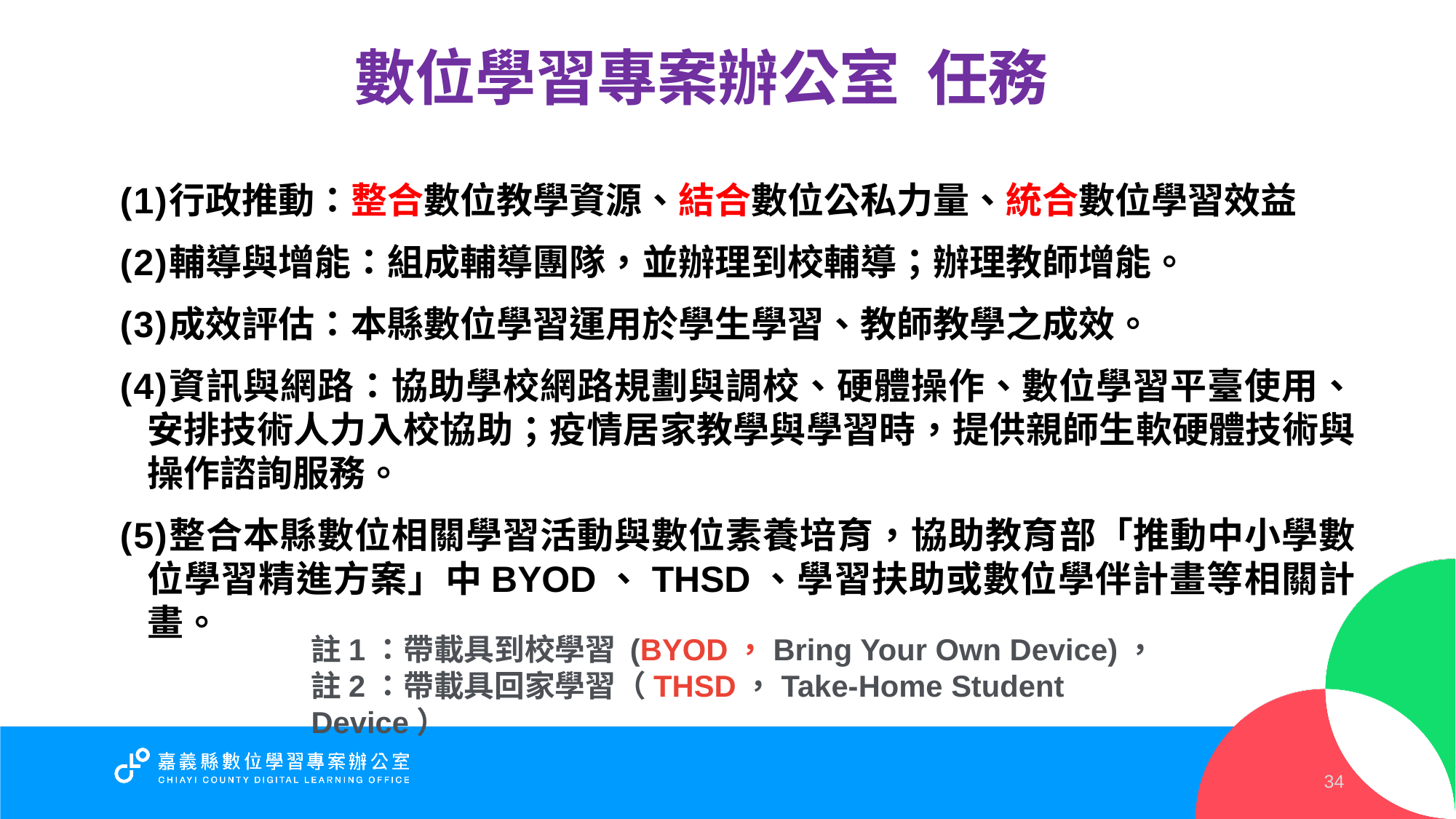

# 數位學習專案辦公室  任務
行政推動：整合數位教學資源、結合數位公私力量、統合數位學習效益
輔導與增能：組成輔導團隊，並辦理到校輔導；辦理教師增能。
成效評估：本縣數位學習運用於學生學習、教師教學之成效。
資訊與網路：協助學校網路規劃與調校、硬體操作、數位學習平臺使用、安排技術人力入校協助；疫情居家教學與學習時，提供親師生軟硬體技術與操作諮詢服務。
整合本縣數位相關學習活動與數位素養培育，協助教育部「推動中小學數位學習精進方案」中BYOD、THSD、學習扶助或數位學伴計畫等相關計畫。
註1：帶載具到校學習 (BYOD，Bring Your Own Device)，
註2：帶載具回家學習（THSD，Take-Home Student Device）

34